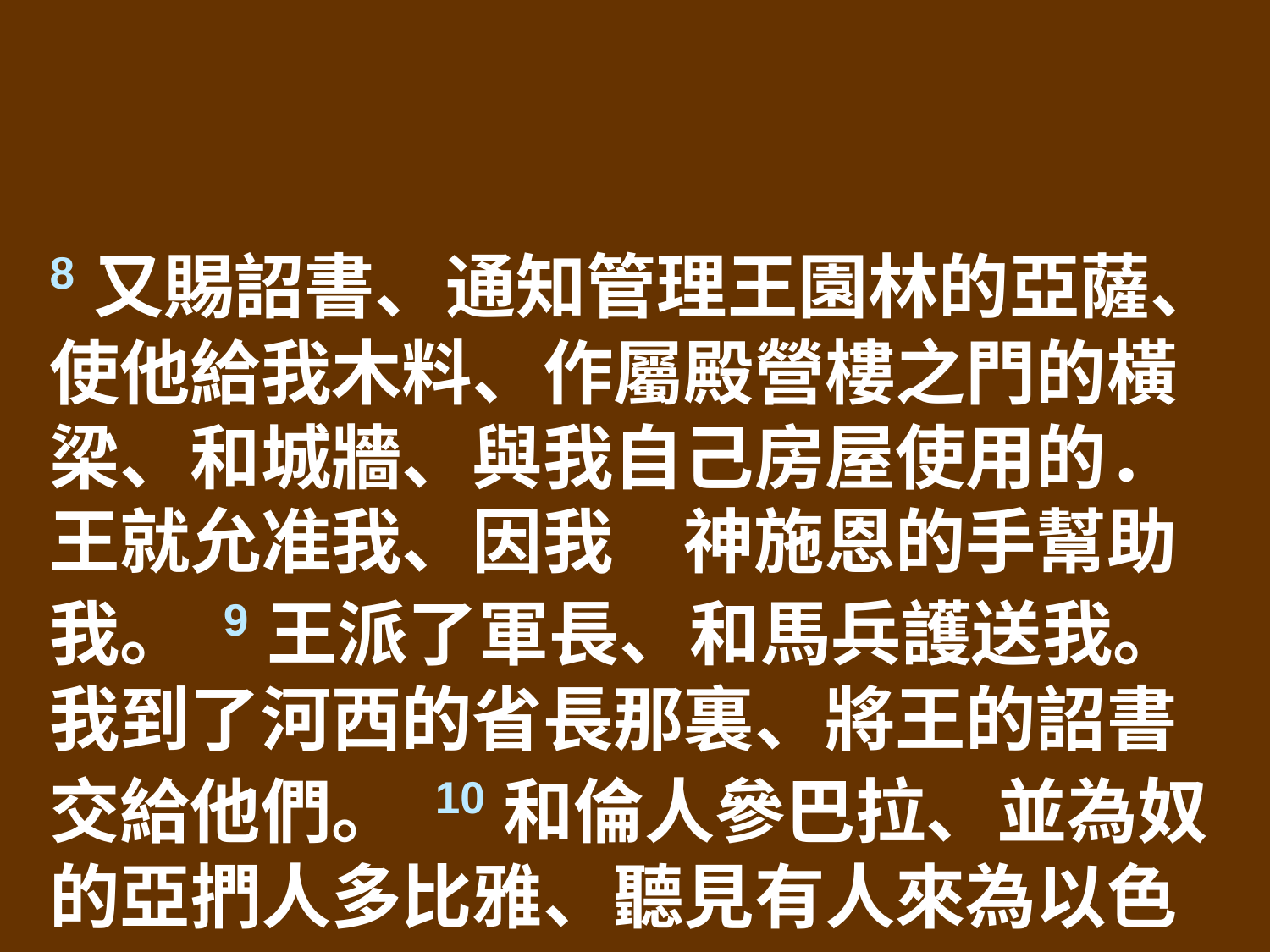

8又賜詔書、通知管理王園林的亞薩、使他給我木料、作屬殿營樓之門的橫梁、和城牆、與我自己房屋使用的．王就允准我、因我　神施恩的手幫助我。 9王派了軍長、和馬兵護送我。我到了河西的省長那裏、將王的詔書交給他們。 10和倫人參巴拉、並為奴的亞捫人多比雅、聽見有人來為以色列人求好處、就甚惱怒。 11我到了耶路撒冷、在那裏住了三日。